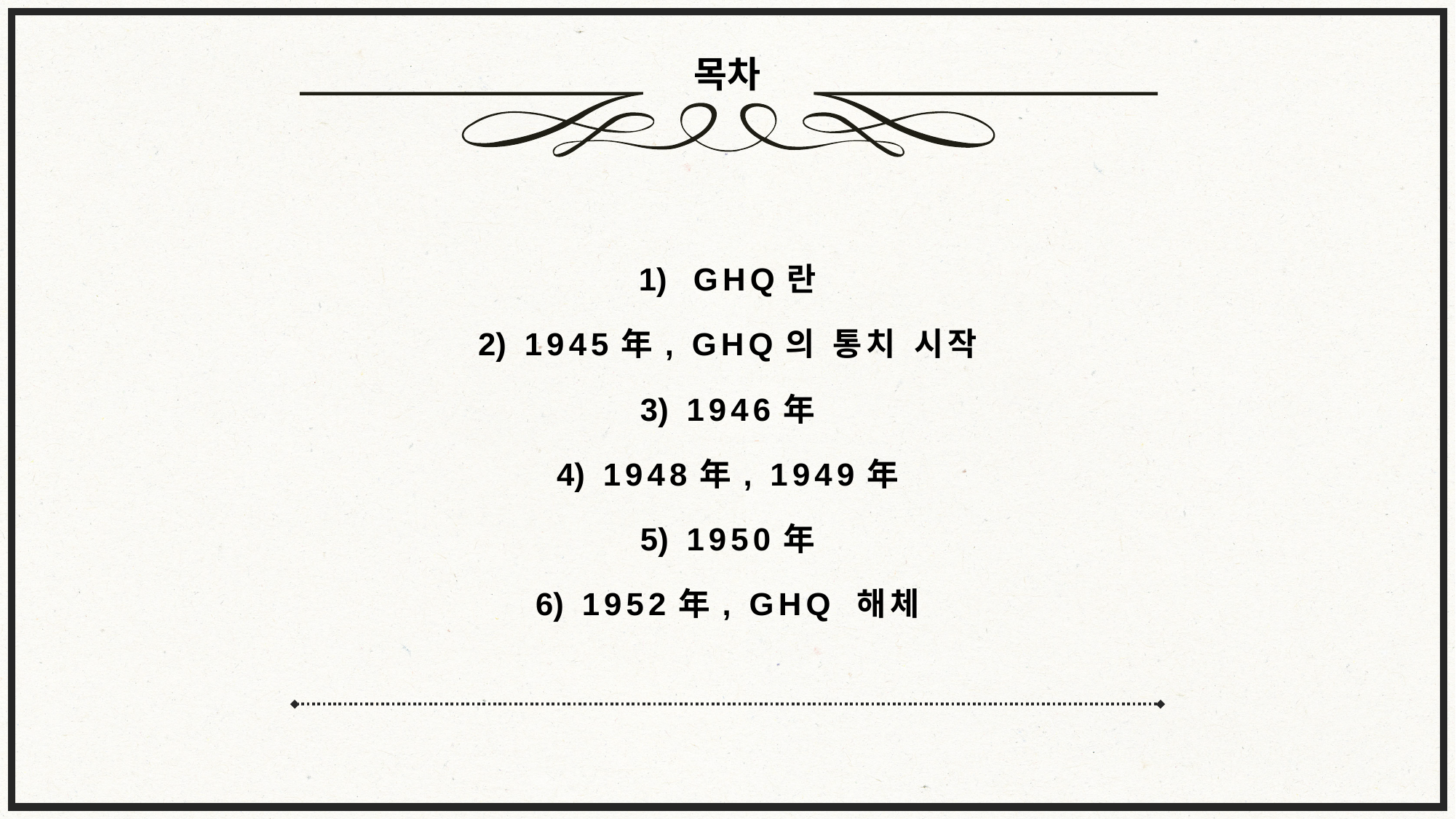

목차

GHQ란
1945年, GHQ의 통치 시작
1946年
1948年, 1949年
1950年
1952年, GHQ 해체